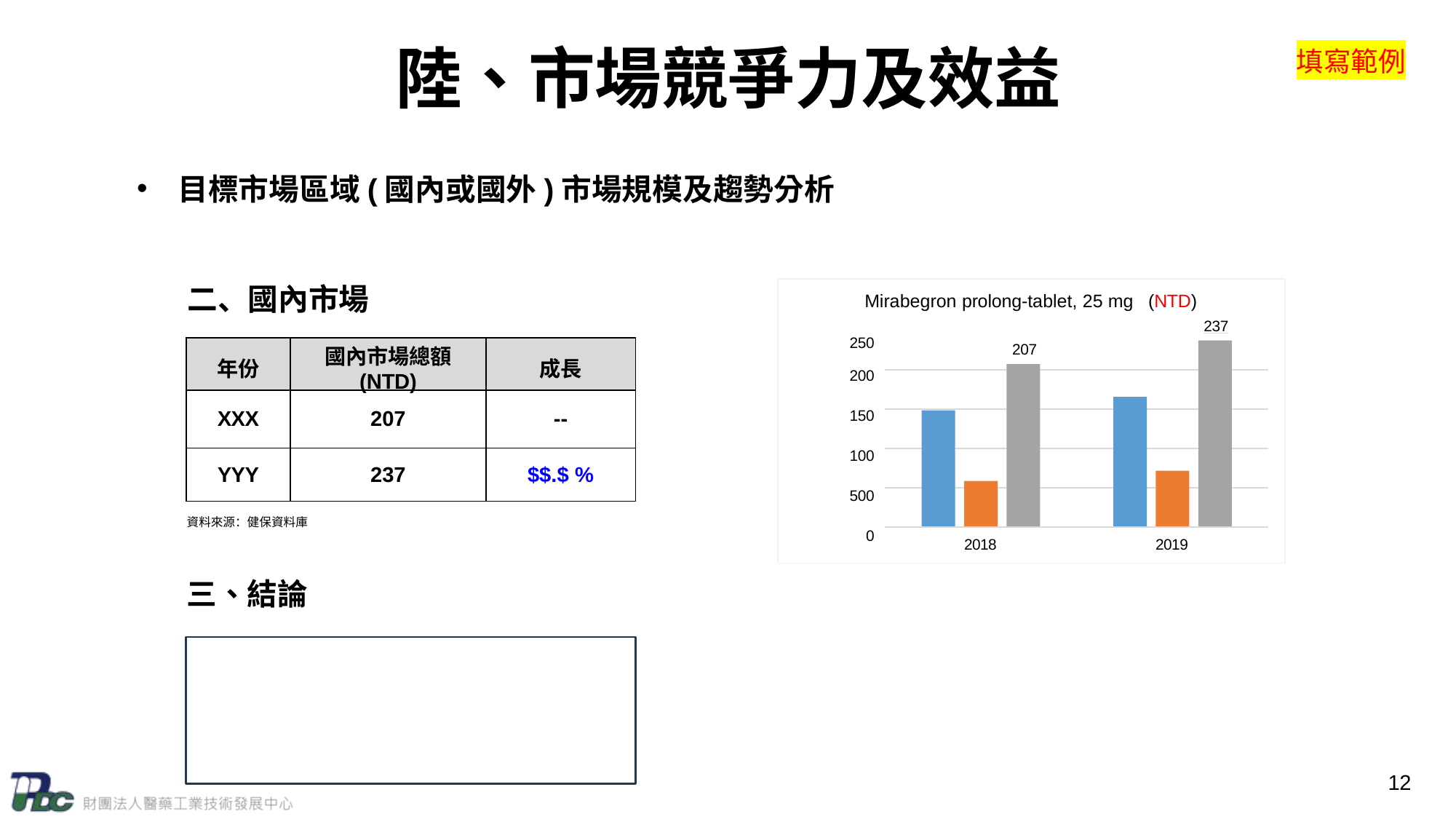

# 陸、市場競爭力及效益
填寫範例
目標市場區域(國內或國外)市場規模及趨勢分析
二、國內市場

Mirabegron prolong-tablet, 25 mg  (NTD)
	237
207
250
| 年份 | 國內市場總額 (NTD) | 成長 |
| --- | --- | --- |
| XXX | 207 | -- |
| YYY | 237 | $$.$ % |

200

150

100

500

0
資料來源：健保資料庫
2018
2019
三、結論

12